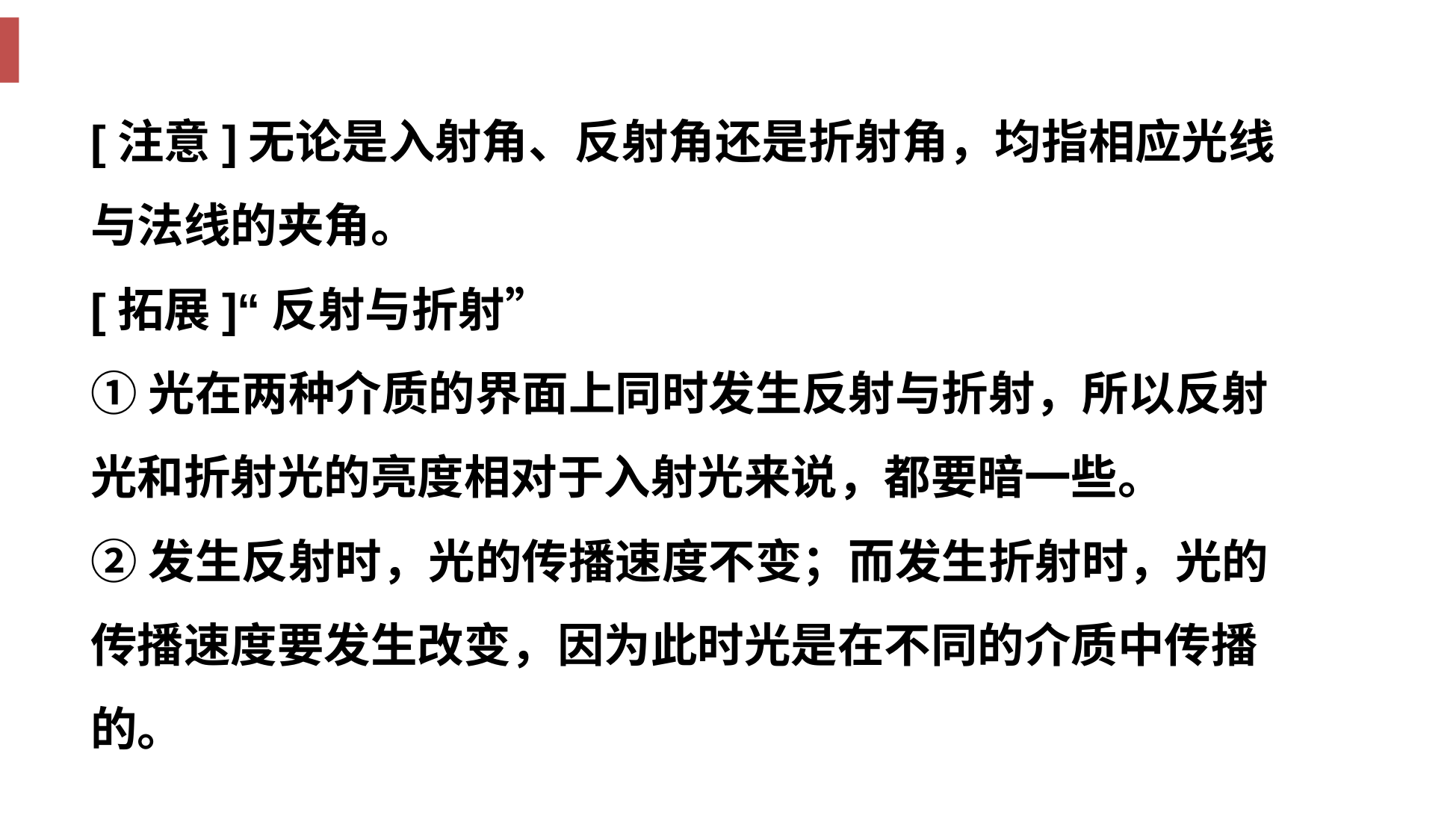

[注意]无论是入射角、反射角还是折射角，均指相应光线与法线的夹角。
[拓展]“反射与折射”
①光在两种介质的界面上同时发生反射与折射，所以反射光和折射光的亮度相对于入射光来说，都要暗一些。
②发生反射时，光的传播速度不变；而发生折射时，光的传播速度要发生改变，因为此时光是在不同的介质中传播的。